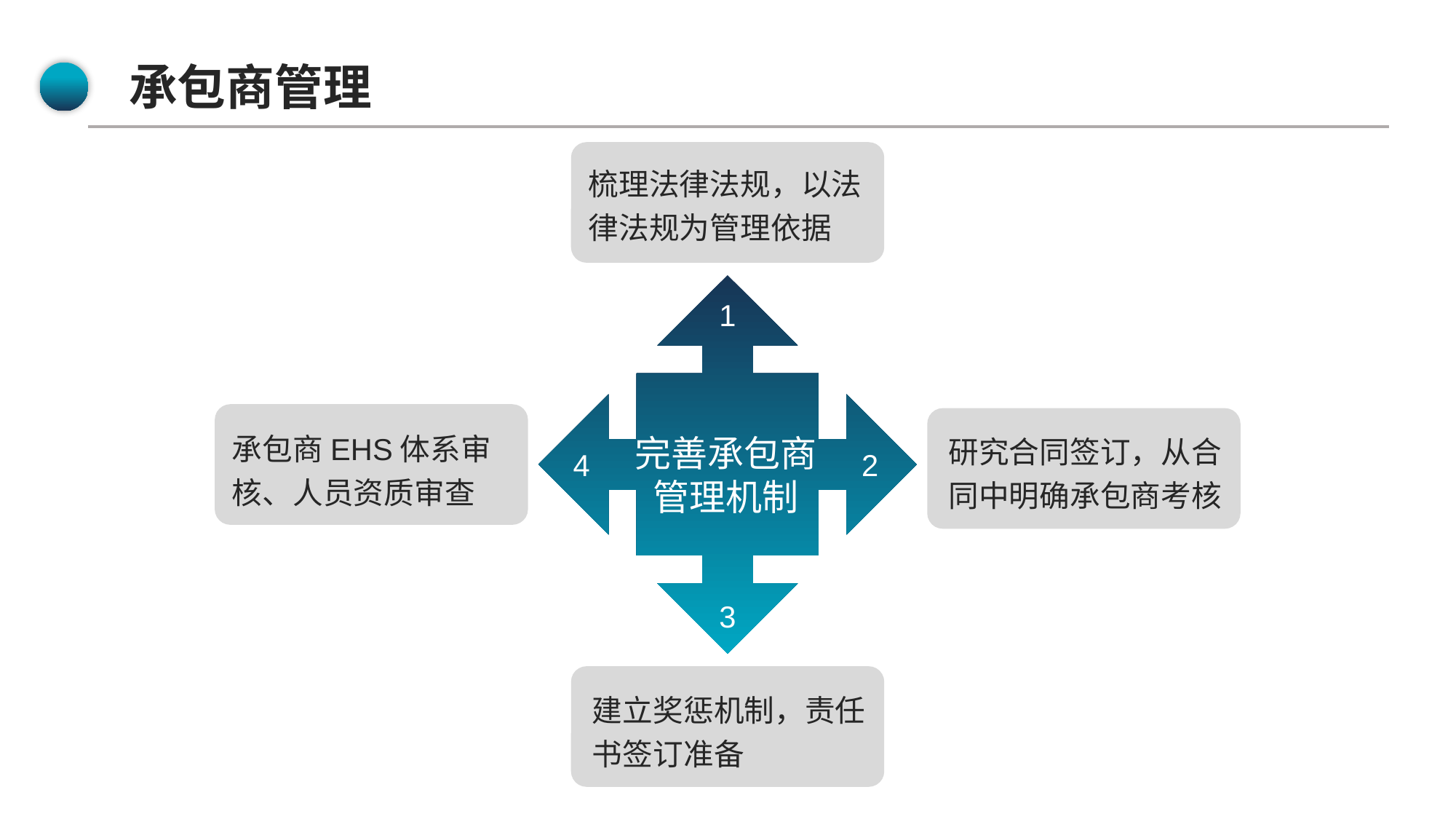

承包商管理

梳理法律法规，以法律法规为管理依据

1

承包商EHS体系审核、人员资质审查
研究合同签订，从合同中明确承包商考核
完善承包商管理机制
4
2
3

建立奖惩机制，责任书签订准备